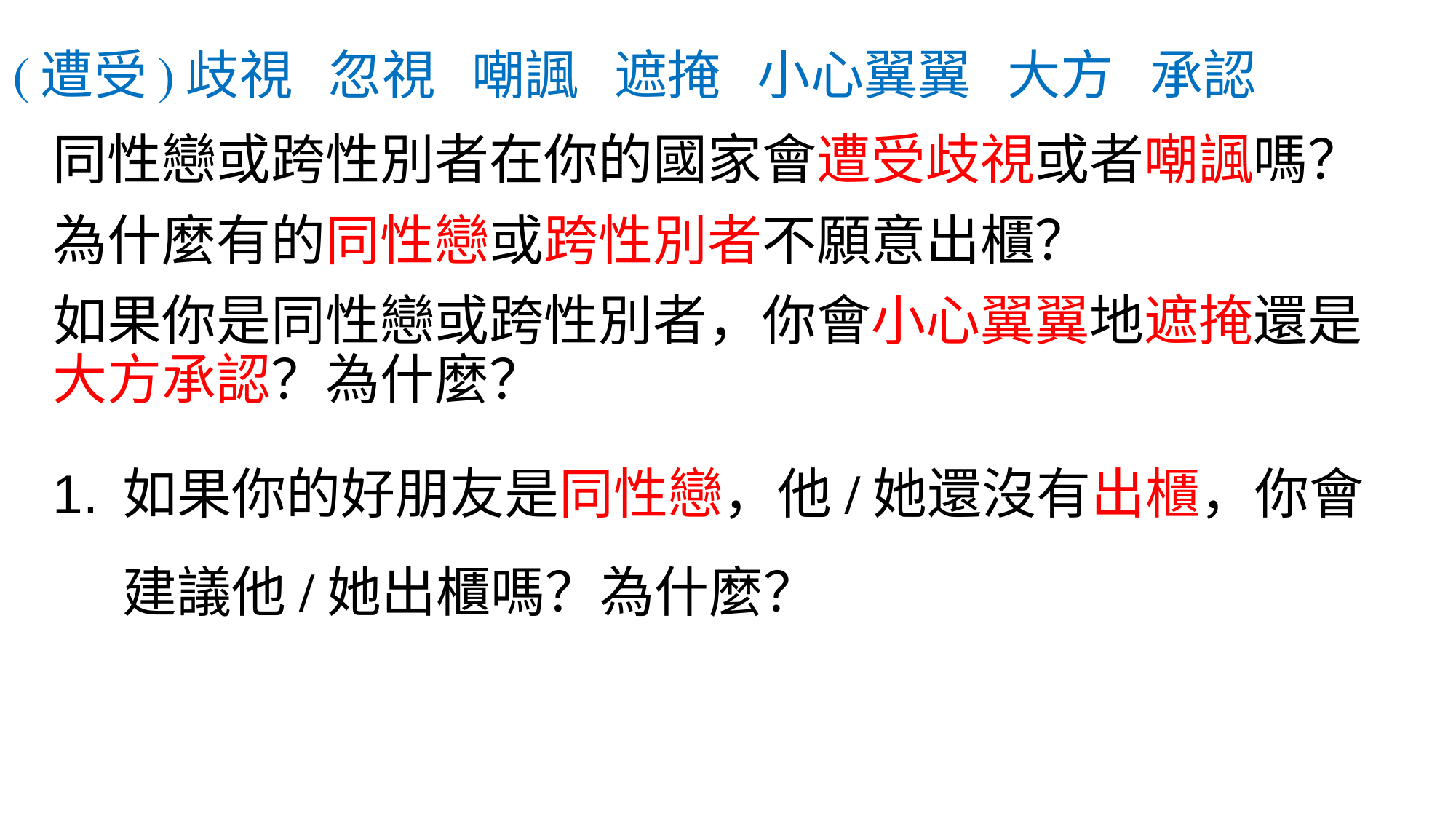

# (遭受)歧視   忽視   嘲諷   遮掩   小心翼翼   大方   承認
同性戀或跨性別者在你的國家會遭受歧視或者嘲諷嗎？
為什麼有的同性戀或跨性別者不願意出櫃？
如果你是同性戀或跨性別者，你會小心翼翼地遮掩還是大方承認？為什麼？
如果你的好朋友是同性戀，他/她還沒有出櫃，你會建議他/她出櫃嗎？為什麼？